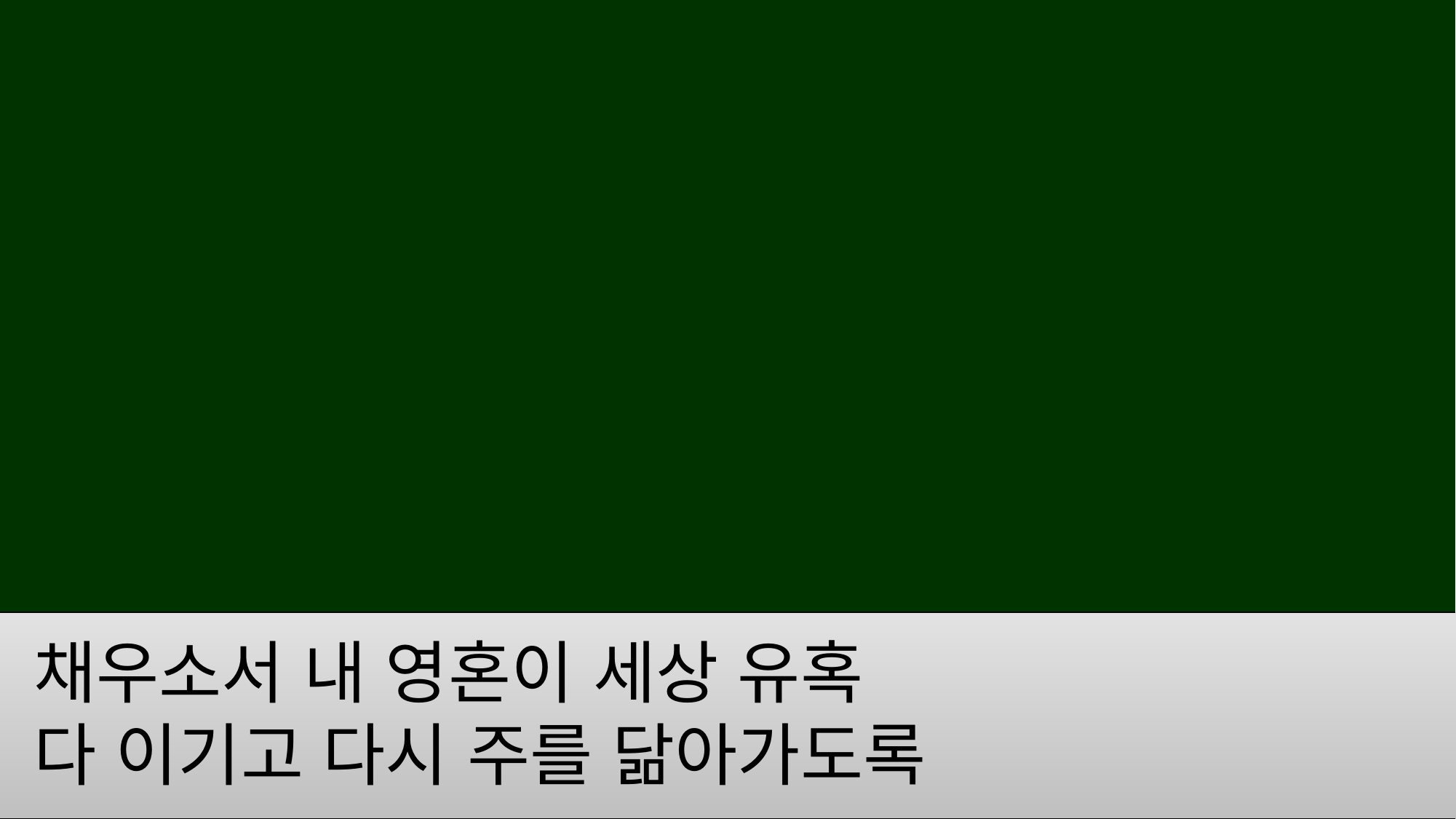

채우소서 내 영혼이 세상 유혹
다 이기고 다시 주를 닮아가도록